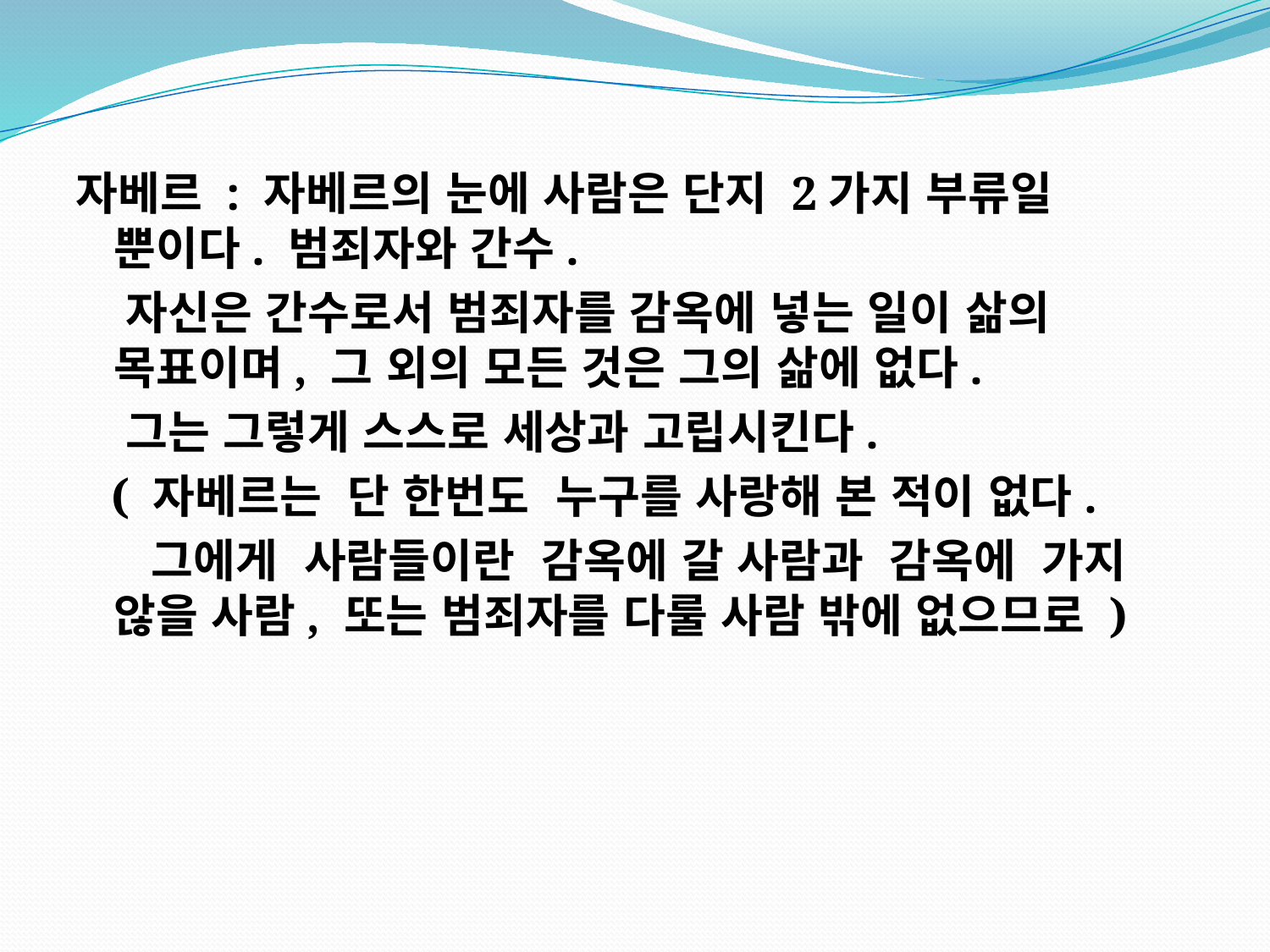

#
자베르 : 자베르의 눈에 사람은 단지 2가지 부류일  뿐이다. 범죄자와 간수.
   자신은 간수로서 범죄자를 감옥에 넣는 일이 삶의 목표이며, 그 외의 모든 것은 그의 삶에 없다.
   그는 그렇게 스스로 세상과 고립시킨다.
   ( 자베르는  단 한번도  누구를 사랑해 본 적이 없다.
     그에게  사람들이란  감옥에 갈 사람과  감옥에  가지 않을 사람, 또는 범죄자를 다룰 사람 밖에 없으므로 )